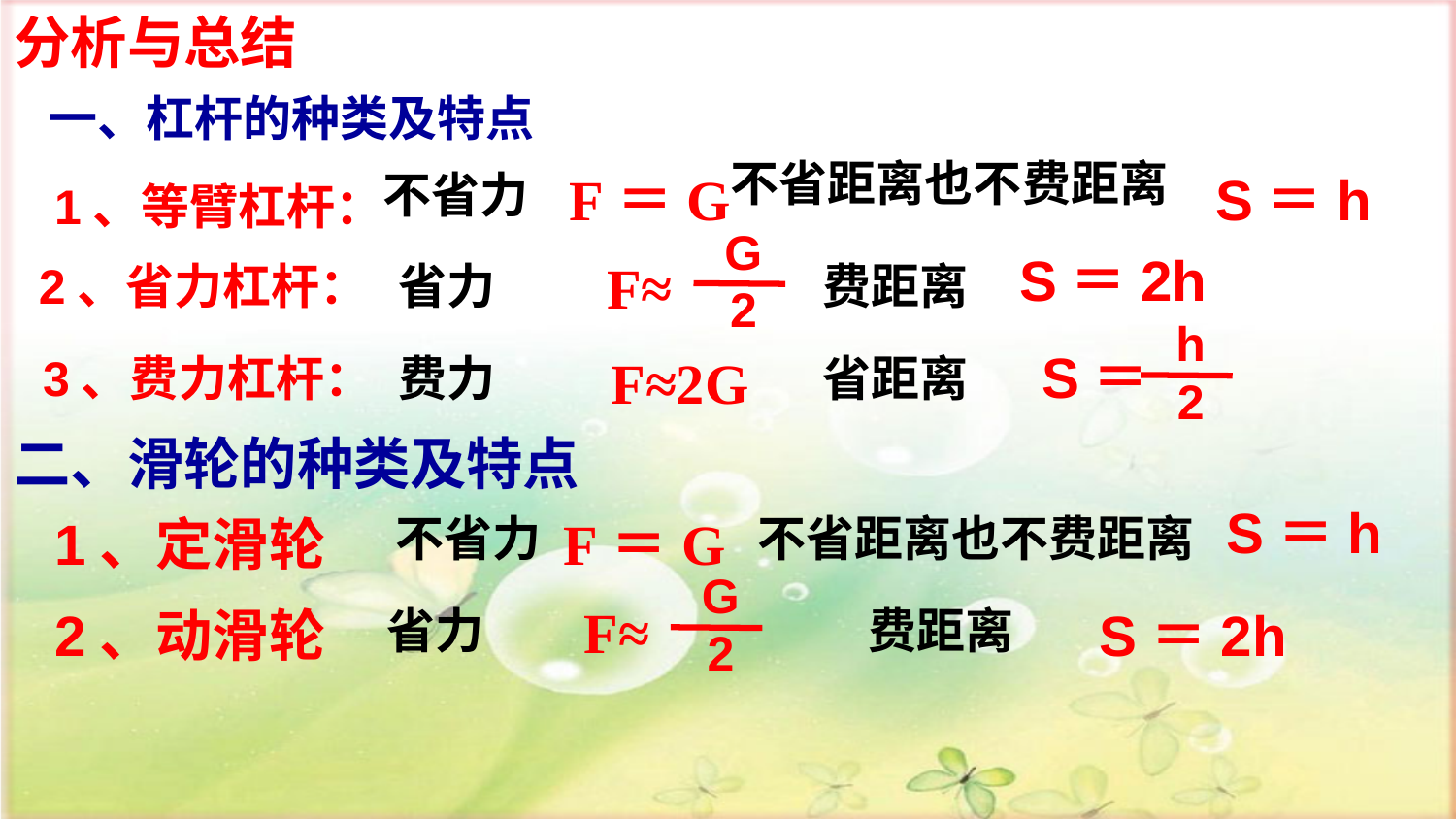

分析与总结
一、杠杆的种类及特点
不省距离也不费距离
不省力
F＝G
S＝h
1、等臂杠杆：
G
2

F≈
S＝2h
2、省力杠杆：
省力
费距离
h
2

S＝
3、费力杠杆：
费力
F≈2G
省距离
二、滑轮的种类及特点
S＝h
1、定滑轮
不省力
F＝G
不省距离也不费距离
G
2

F≈
2、动滑轮
省力
费距离
S＝2h